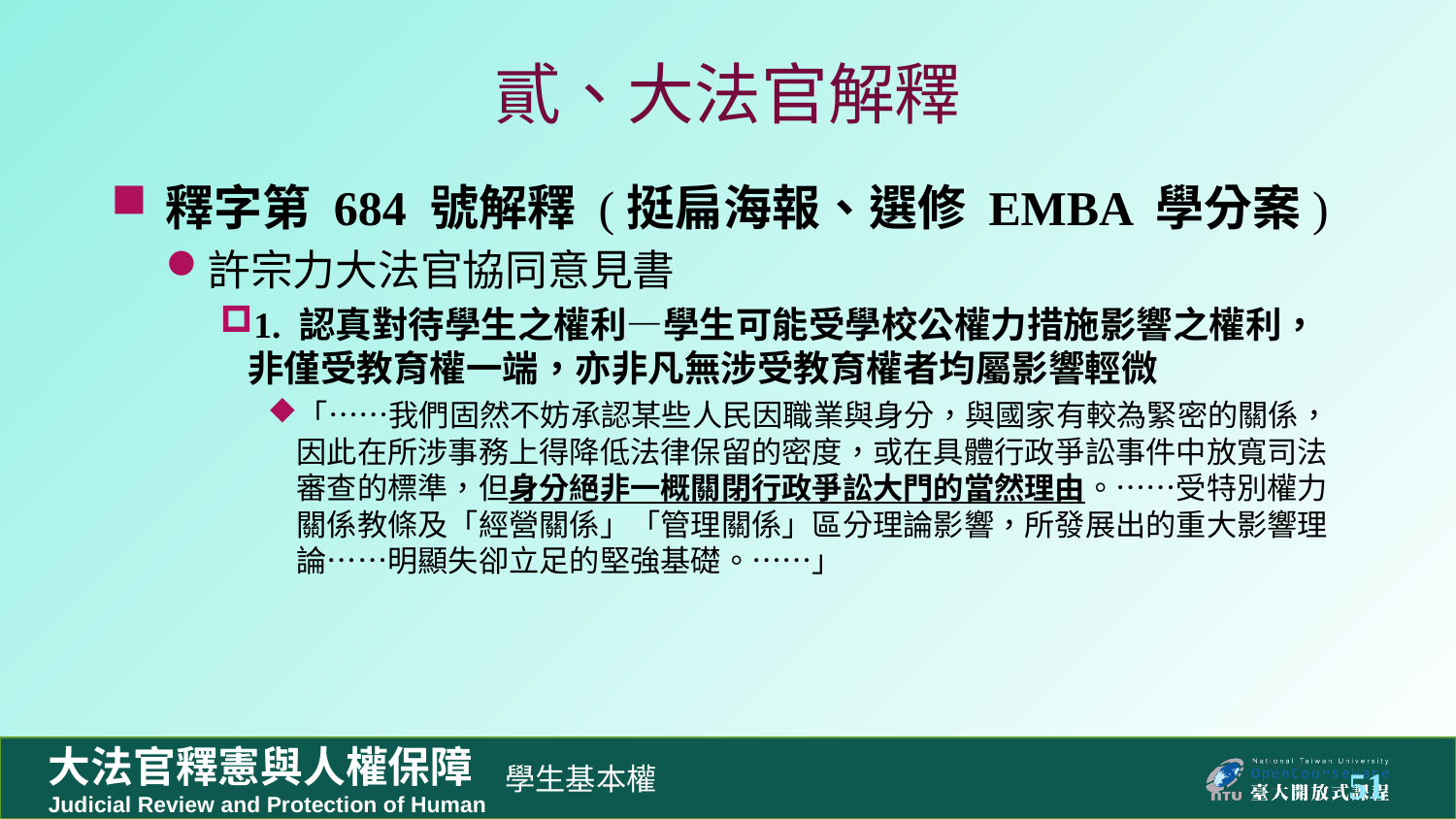

# 貳、大法官解釋
釋字第 684 號解釋 (挺扁海報、選修 EMBA 學分案)
許宗力大法官協同意見書
1. 認真對待學生之權利—學生可能受學校公權力措施影響之權利，非僅受教育權一端，亦非凡無涉受教育權者均屬影響輕微
「……我們固然不妨承認某些人民因職業與身分，與國家有較為緊密的關係，因此在所涉事務上得降低法律保留的密度，或在具體行政爭訟事件中放寬司法審查的標準，但身分絕非一概關閉行政爭訟大門的當然理由。……受特別權力關係教條及「經營關係」「管理關係」區分理論影響，所發展出的重大影響理論……明顯失卻立足的堅強基礎。……」